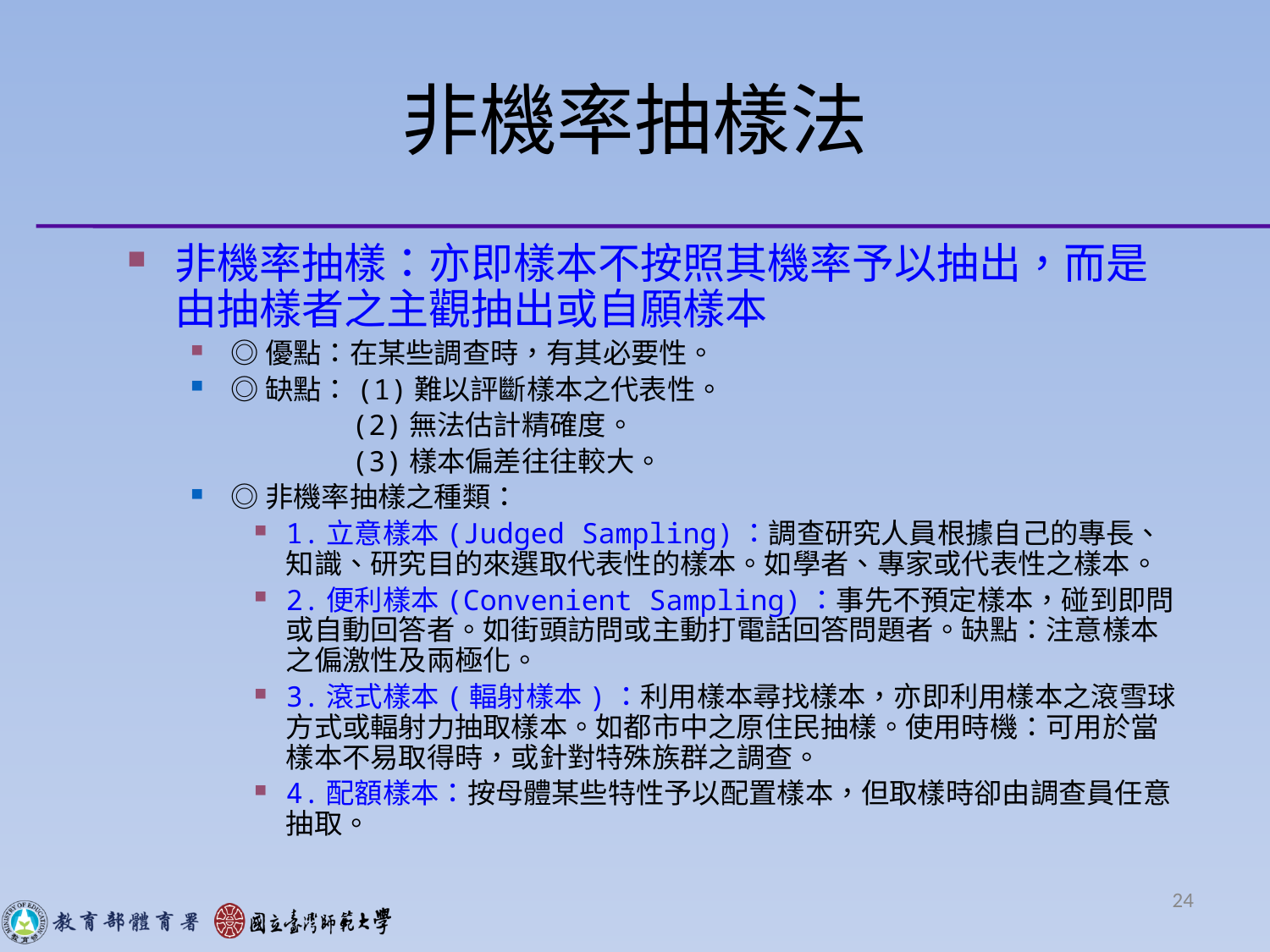

# 非機率抽樣法

非機率抽樣：亦即樣本不按照其機率予以抽出，而是由抽樣者之主觀抽出或自願樣本
◎優點：在某些調查時，有其必要性。
◎缺點：(1)難以評斷樣本之代表性。
  (2)無法估計精確度。
  (3)樣本偏差往往較大。
◎非機率抽樣之種類：
1.立意樣本(Judged Sampling)：調查研究人員根據自己的專長、知識、研究目的來選取代表性的樣本。如學者、專家或代表性之樣本。
2.便利樣本(Convenient Sampling)：事先不預定樣本，碰到即問或自動回答者。如街頭訪問或主動打電話回答問題者。缺點：注意樣本之偏激性及兩極化。
3.滾式樣本(輻射樣本)：利用樣本尋找樣本，亦即利用樣本之滾雪球方式或輻射力抽取樣本。如都市中之原住民抽樣。使用時機：可用於當樣本不易取得時，或針對特殊族群之調查。
4.配額樣本：按母體某些特性予以配置樣本，但取樣時卻由調查員任意抽取。
24